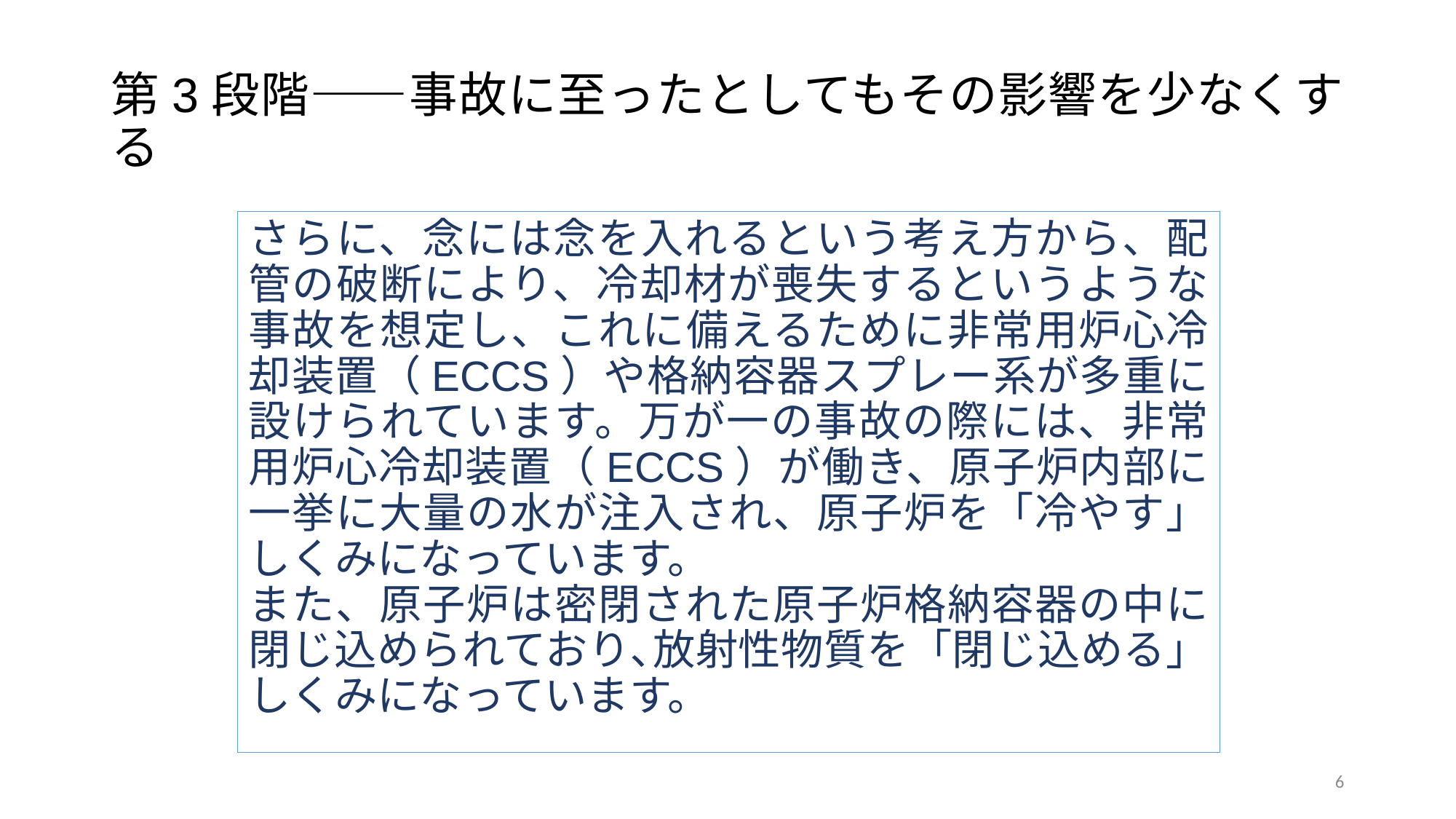

# 第3段階――事故に至ったとしてもその影響を少なくする
さらに、念には念を入れるという考え方から、配管の破断により、冷却材が喪失するというような事故を想定し、これに備えるために非常用炉心冷却装置（ECCS）や格納容器スプレー系が多重に設けられています。万が一の事故の際には、非常用炉心冷却装置（ECCS）が働き、原子炉内部に一挙に大量の水が注入され、原子炉を「冷やす」しくみになっています。
また、原子炉は密閉された原子炉格納容器の中に閉じ込められており､放射性物質を「閉じ込める」しくみになっています。

6